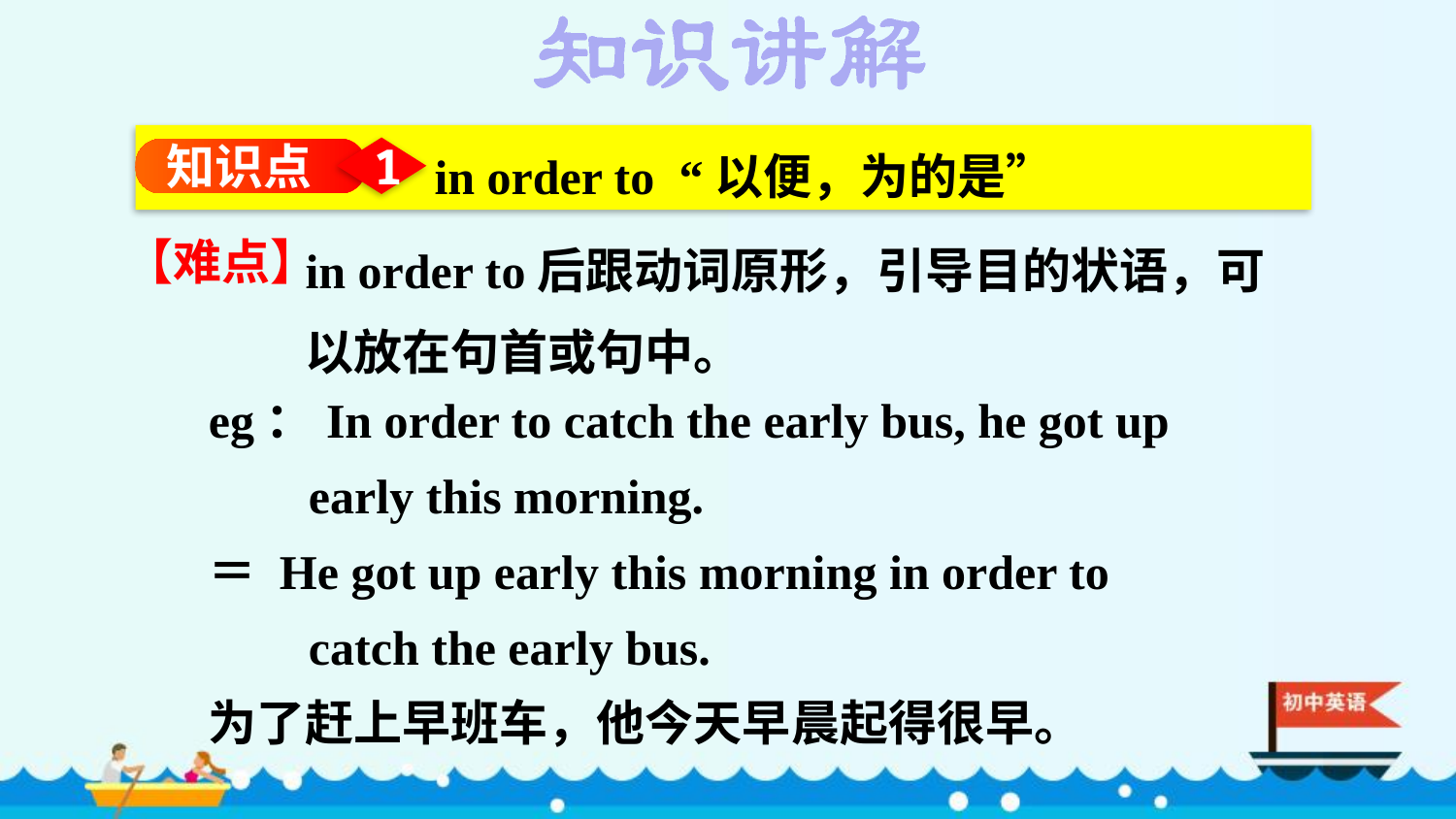

in order to  “以便，为的是”

知识点
1

in order to后跟动词原形，引导目的状语，可以放在句首或句中。
【难点】
eg：In order to catch the early bus, he got up early this morning.
＝ He got up early this morning in order to catch the early bus.
为了赶上早班车，他今天早晨起得很早。